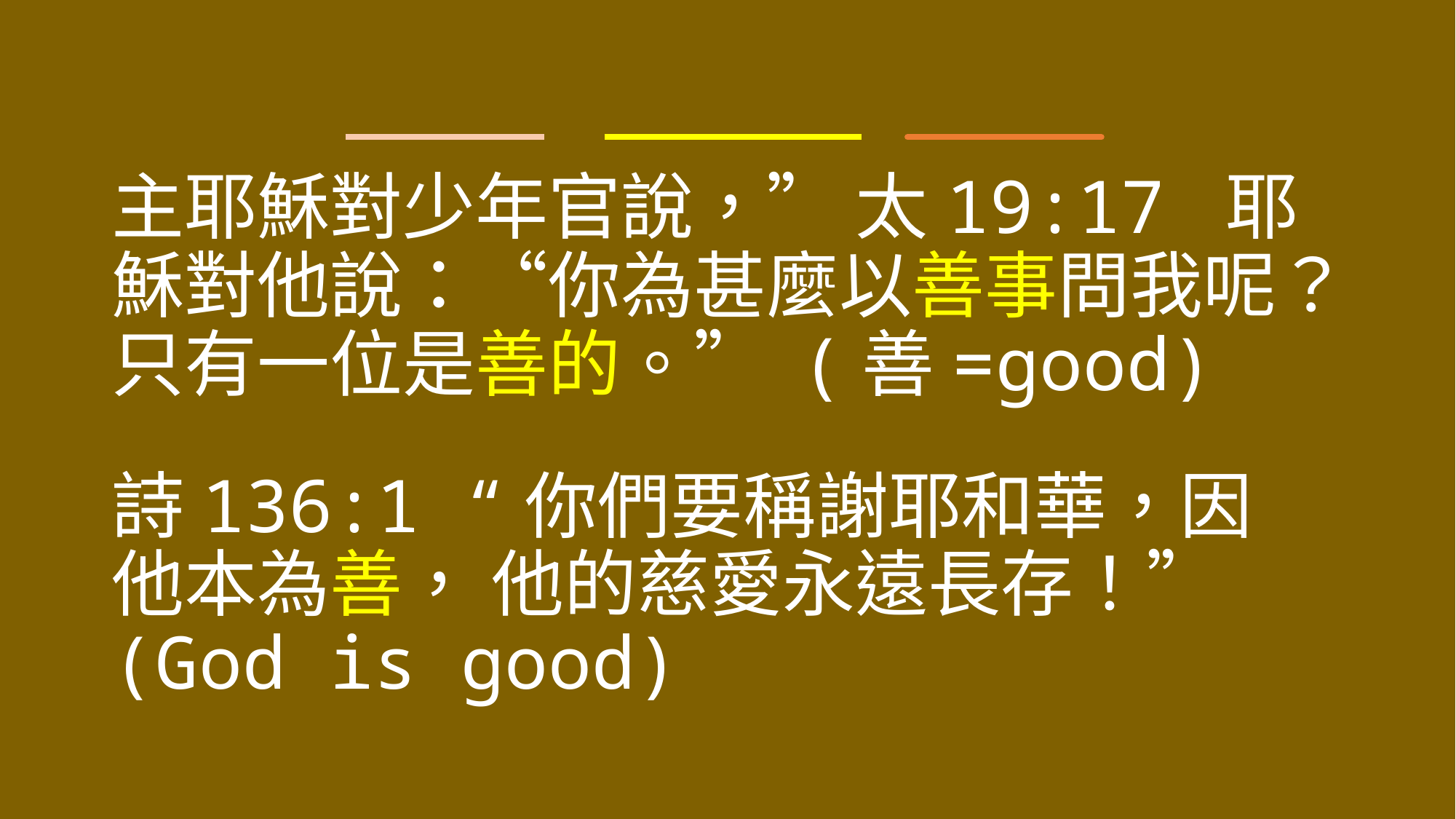

主耶穌對少年官說，” 太19:17 耶穌對他說：“你為甚麼以善事問我呢？只有一位是善的。” (善=good)

詩136:1 “你們要稱謝耶和華，因他本為善， 他的慈愛永遠長存！” (God is good)